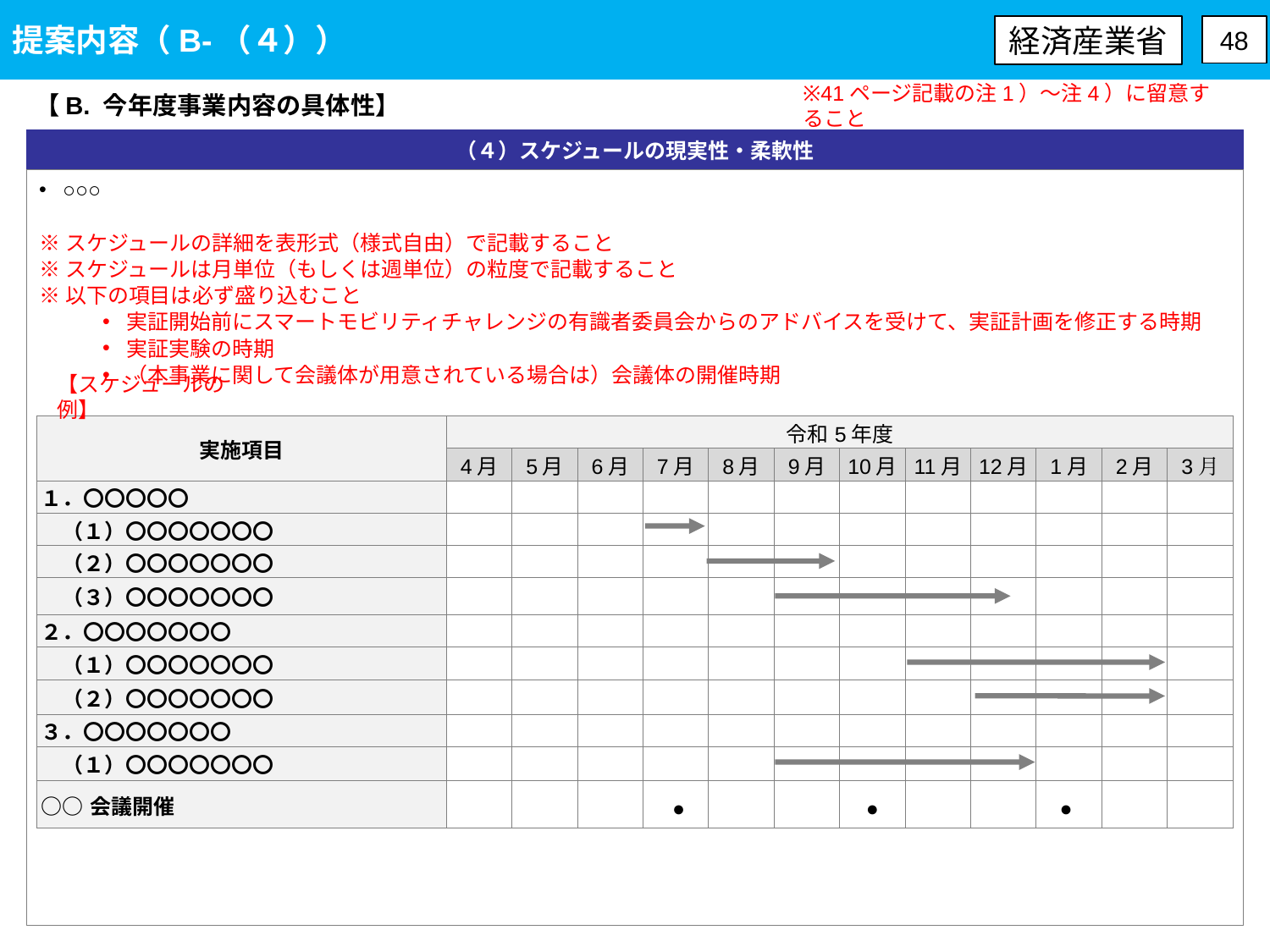

提案内容（B-（４））
経済産業省
48
【B. 今年度事業内容の具体性】
※41ページ記載の注1）～注4）に留意すること
（４）スケジュールの現実性・柔軟性
○○○

※スケジュールの詳細を表形式（様式自由）で記載すること
※スケジュールは月単位（もしくは週単位）の粒度で記載すること
※以下の項目は必ず盛り込むこと
実証開始前にスマートモビリティチャレンジの有識者委員会からのアドバイスを受けて、実証計画を修正する時期
実証実験の時期
（本事業に関して会議体が用意されている場合は）会議体の開催時期

【スケジュールの例】
| 実施項目 | 令和5年度 |  |  |  |  |  |  |  |  |  |  |  |
| --- | --- | --- | --- | --- | --- | --- | --- | --- | --- | --- | --- | --- |
|  | 4月 | 5月 | 6月 | 7月 | 8月 | 9月 | 10月 | 11月 | 12月 | 1月 | 2月 | 3月 |
| １．〇〇〇〇〇 |  |  |  |  |  |  |  |  |  |  |  |  |
| （１）〇〇〇〇〇〇〇 |  |  |  |  |  |  |  |  |  |  |  |  |
| （２）〇〇〇〇〇〇〇 |  |  |  |  |  |  |  |  |  |  |  |  |
| （３）〇〇〇〇〇〇〇 |  |  |  |  |  |  |  |  |  |  |  |  |
| ２．〇〇〇〇〇〇〇 |  |  |  |  |  |  |  |  |  |  |  |  |
| （１）〇〇〇〇〇〇〇 |  |  |  |  |  |  |  |  |  |  |  |  |
| （２）〇〇〇〇〇〇〇 |  |  |  |  |  |  |  |  |  |  |  |  |
| ３．〇〇〇〇〇〇〇 |  |  |  |  |  |  |  |  |  |  |  |  |
| （１）〇〇〇〇〇〇〇 |  |  |  |  |  |  |  |  |  |  |  |  |
| ○○会議開催 |  |  |  | ● |  |  | ● |  |  | ● |  |  |